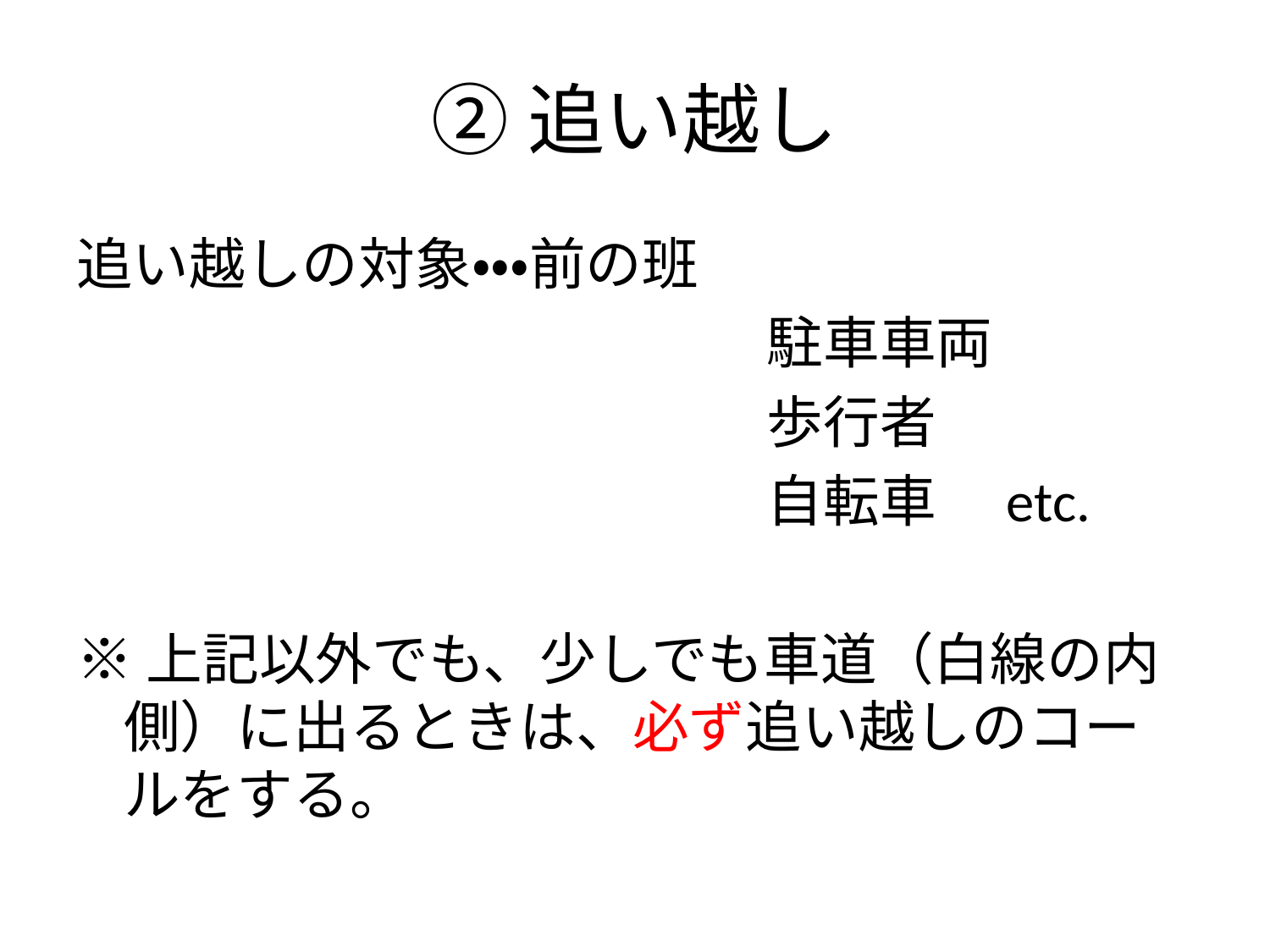

# ②追い越し
追い越しの対象・・・前の班
　　　　　　　　　　　　 駐車車両
　　　　　　　　　　　　 歩行者
　　　　　　　　　　　　 自転車　etc.

※上記以外でも、少しでも車道（白線の内側）に出るときは、必ず追い越しのコールをする。